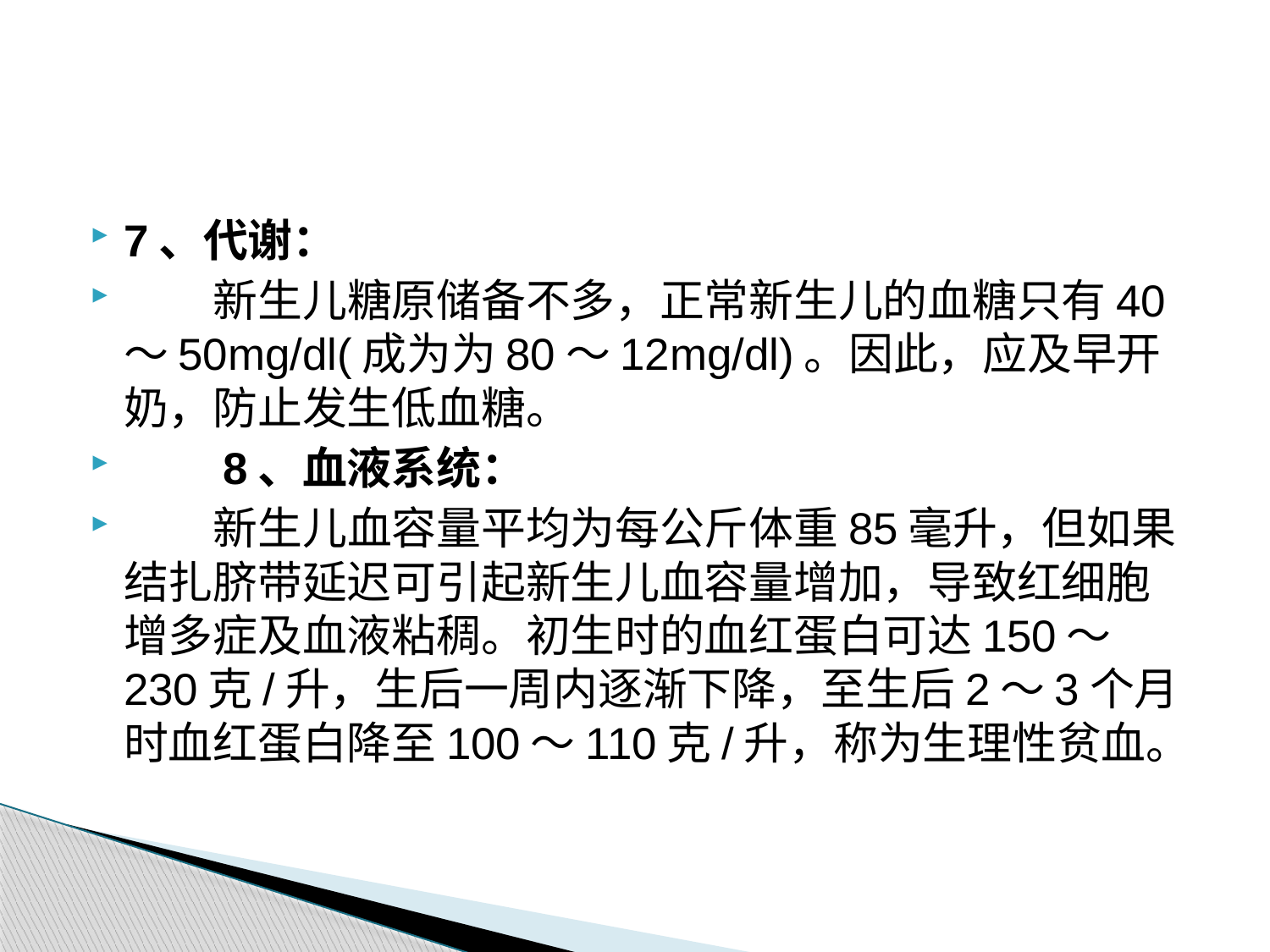

#
7、代谢：
　　新生儿糖原储备不多，正常新生儿的血糖只有40～50mg/dl(成为为80～12mg/dl)。因此，应及早开奶，防止发生低血糖。
　　8、血液系统：
　　新生儿血容量平均为每公斤体重85毫升，但如果结扎脐带延迟可引起新生儿血容量增加，导致红细胞增多症及血液粘稠。初生时的血红蛋白可达150～230克/升，生后一周内逐渐下降，至生后2～3个月时血红蛋白降至100～110克/升，称为生理性贫血。